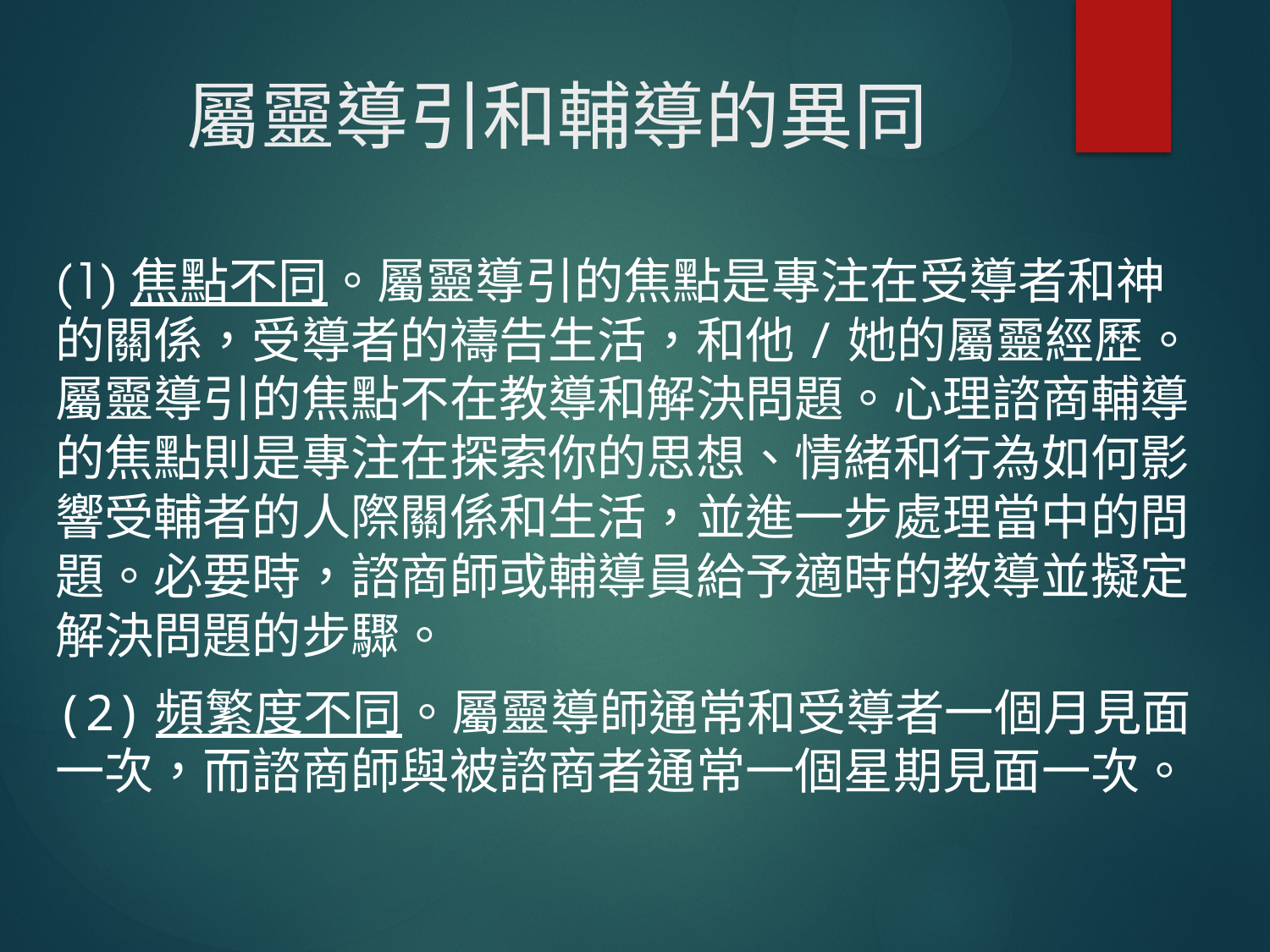

# 屬靈導引和輔導的異同
(1)焦點不同。屬靈導引的焦點是專注在受導者和神的關係，受導者的禱告生活，和他/她的屬靈經歷。屬靈導引的焦點不在教導和解決問題。心理諮商輔導的焦點則是專注在探索你的思想、情緒和行為如何影響受輔者的人際關係和生活，並進一步處理當中的問題。必要時，諮商師或輔導員給予適時的教導並擬定解決問題的步驟。
(2)頻繁度不同。屬靈導師通常和受導者一個月見面一次，而諮商師與被諮商者通常一個星期見面一次。